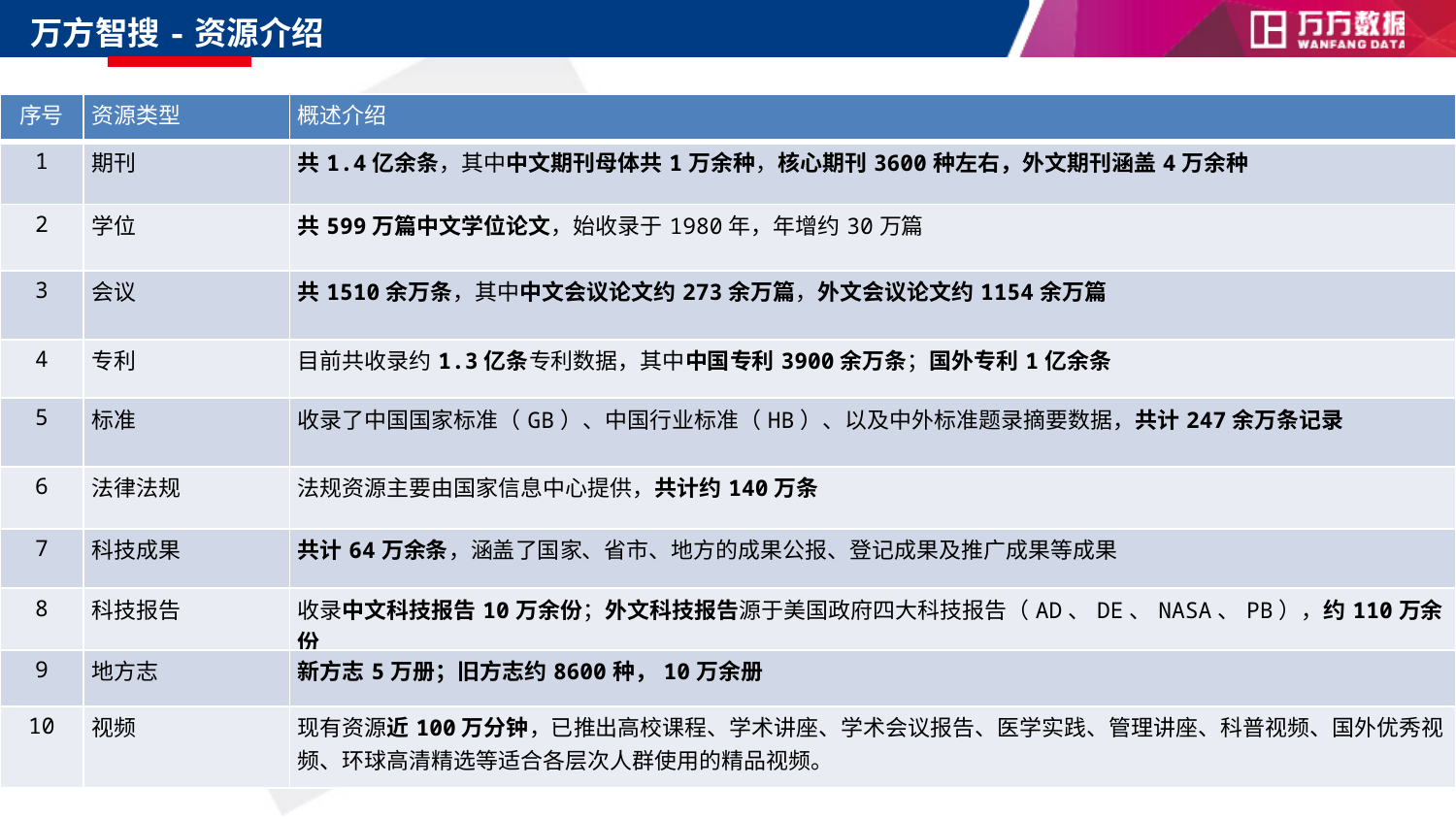

万方智搜-资源介绍
| 序号 | 资源类型 | 概述介绍 |
| --- | --- | --- |
| 1 | 期刊 | 共1.4亿余条，其中中文期刊母体共1万余种，核心期刊3600种左右，外文期刊涵盖4万余种 |
| 2 | 学位 | 共599万篇中文学位论文，始收录于1980年，年增约30万篇 |
| 3 | 会议 | 共1510余万条，其中中文会议论文约273余万篇，外文会议论文约1154余万篇 |
| 4 | 专利 | 目前共收录约1.3亿条专利数据，其中中国专利3900余万条；国外专利1亿余条 |
| 5 | 标准 | 收录了中国国家标准（GB）、中国行业标准（HB）、以及中外标准题录摘要数据，共计247余万条记录 |
| 6 | 法律法规 | 法规资源主要由国家信息中心提供，共计约140万条 |
| 7 | 科技成果 | 共计64万余条，涵盖了国家、省市、地方的成果公报、登记成果及推广成果等成果 |
| 8 | 科技报告 | 收录中文科技报告10万余份；外文科技报告源于美国政府四大科技报告（AD、DE、NASA、PB），约110万余份 |
| 9 | 地方志 | 新方志5万册；旧方志约8600种，10万余册 |
| 10 | 视频 | 现有资源近100万分钟，已推出高校课程、学术讲座、学术会议报告、医学实践、管理讲座、科普视频、国外优秀视频、环球高清精选等适合各层次人群使用的精品视频。 |